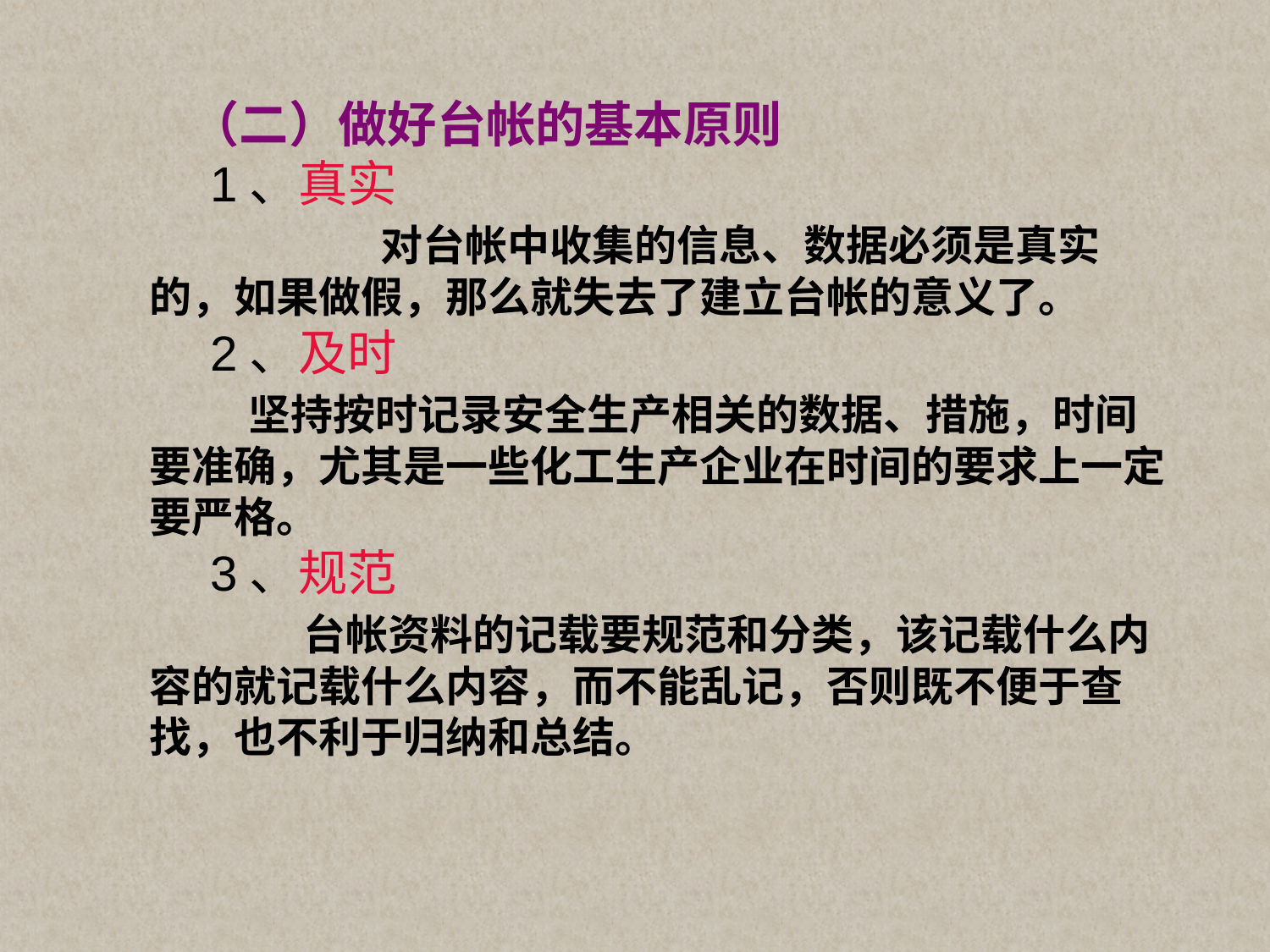

（二）做好台帐的基本原则
        1、真实                                                                                            对台帐中收集的信息、数据必须是真实的，如果做假，那么就失去了建立台帐的意义了。
        2、及时                                                                                坚持按时记录安全生产相关的数据、措施，时间要准确，尤其是一些化工生产企业在时间的要求上一定要严格。
        3、规范                                                                                     台帐资料的记载要规范和分类，该记载什么内容的就记载什么内容，而不能乱记，否则既不便于查找，也不利于归纳和总结。